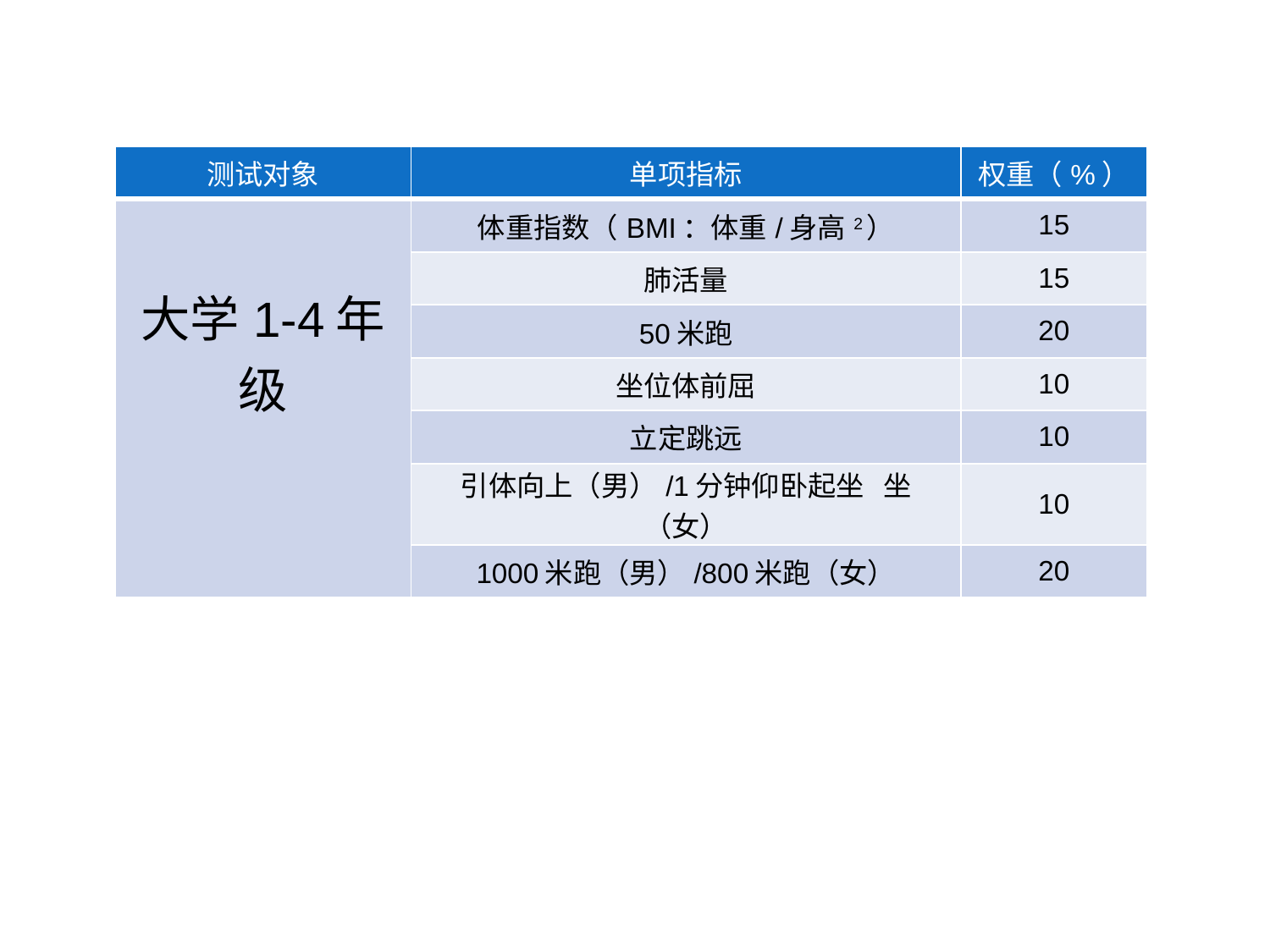

| 测试对象 | 单项指标 | 权重（%） |
| --- | --- | --- |
| 大学1-4年级 | 体重指数（BMI：体重/身高2） | 15 |
|  | 肺活量 | 15 |
|  | 50米跑 | 20 |
|  | 坐位体前屈 | 10 |
|  | 立定跳远 | 10 |
|  | 引体向上（男）/1分钟仰卧起坐 坐（女） | 10 |
|  | 1000米跑（男）/800米跑（女） | 20 |